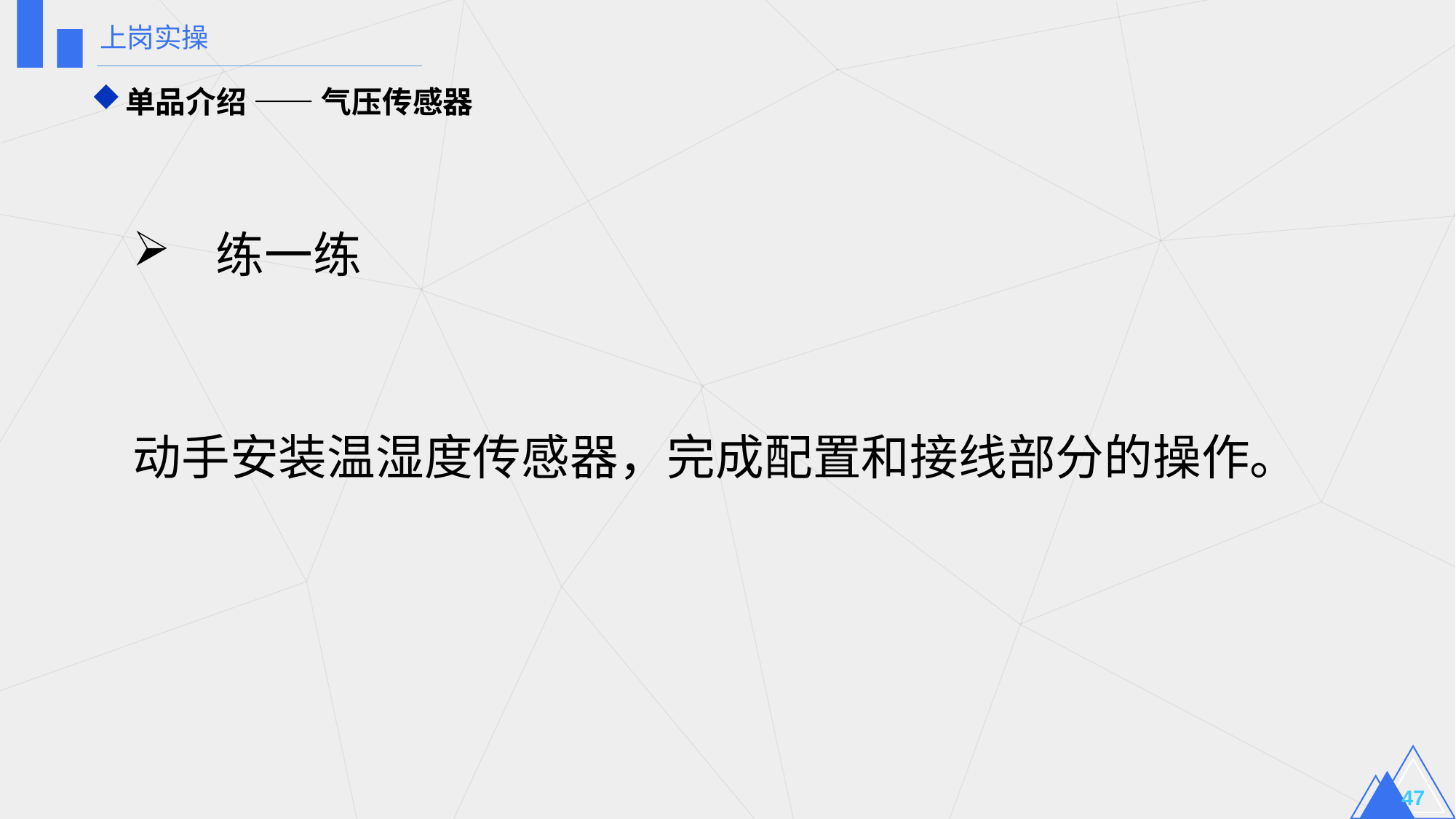

上岗实操
单品介绍 —— 气压传感器

   练一练

动手安装温湿度传感器，完成配置和接线部分的操作。

47